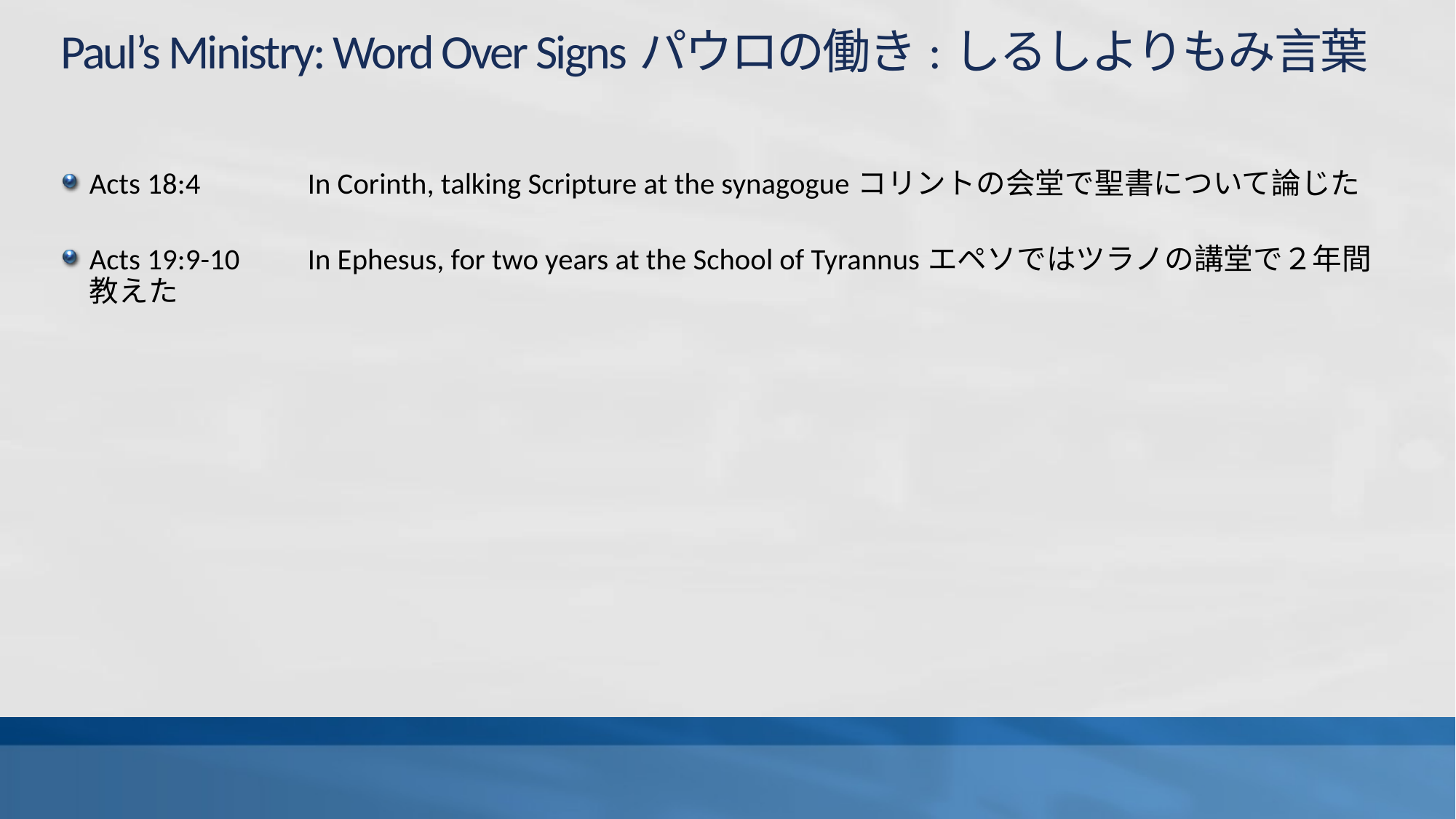

# Paul’s Ministry: Word Over Signsパウロの働き:しるしよりもみ言葉
Acts 18:4	In Corinth, talking Scripture at the synagogueコリントの会堂で聖書について論じた

Acts 19:9-10	In Ephesus, for two years at the School of Tyrannusエペソではツラノの講堂で２年間教えた